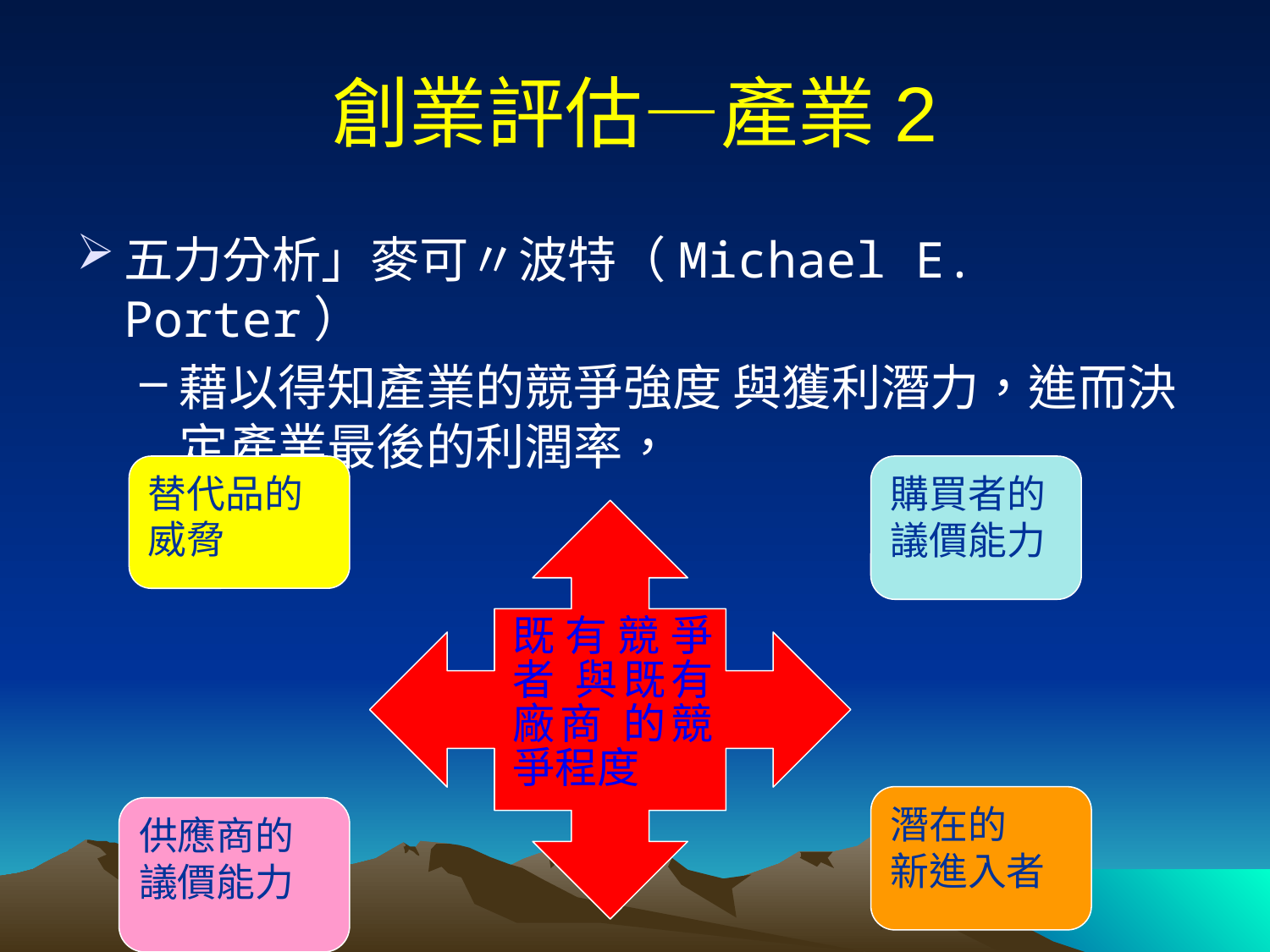

# 創業評估—產業2
五力分析」麥可〃波特（Michael E. Porter）
藉以得知產業的競爭強度 與獲利潛力，進而決定產業最後的利潤率，
替代品的威脅
購買者的議價能力
既有競爭者 與既有廠商 的競爭程度

潛在的
新進入者
供應商的
議價能力